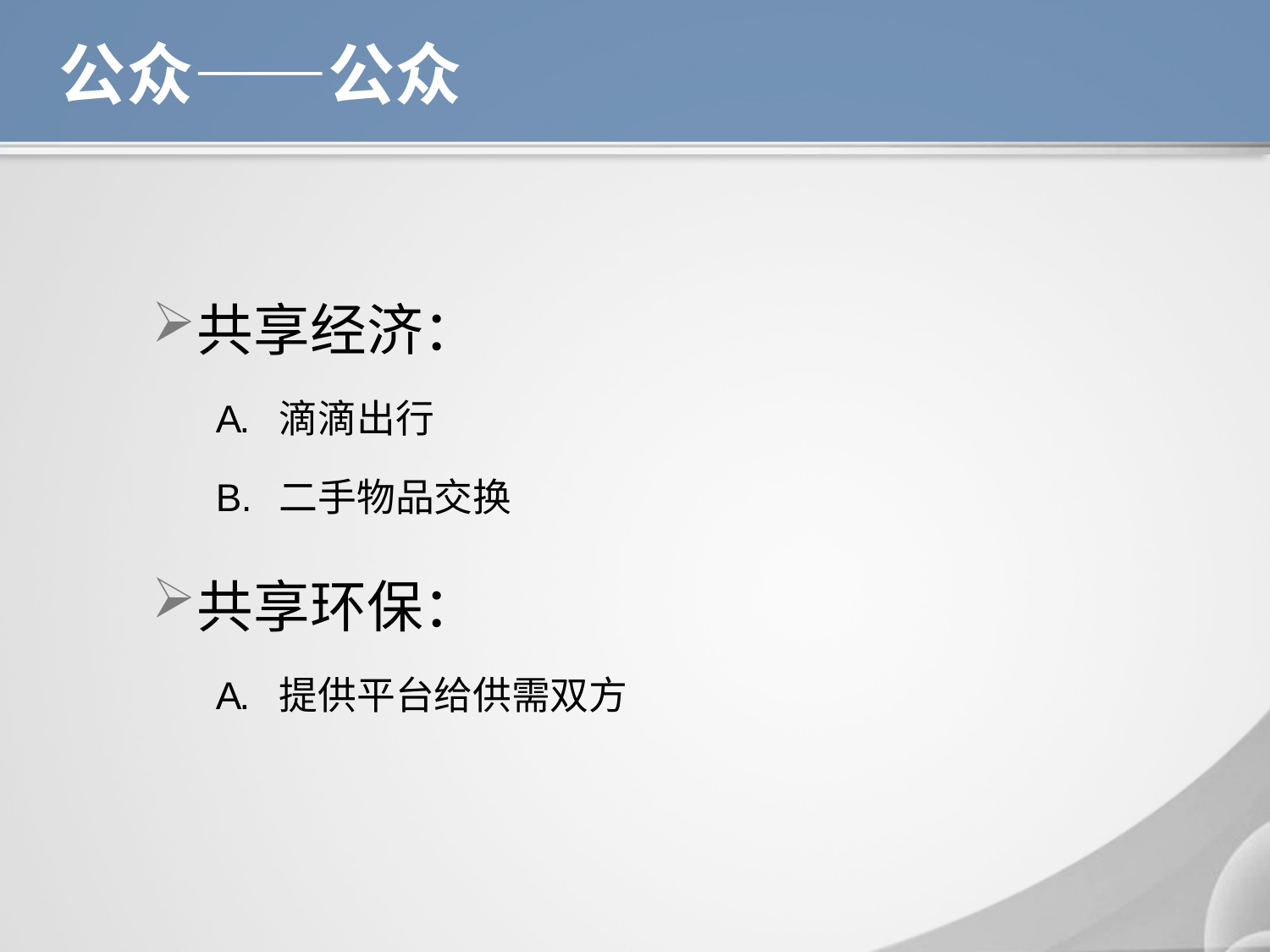

# 公众——公众
共享经济：
滴滴出行
二手物品交换
共享环保：
提供平台给供需双方